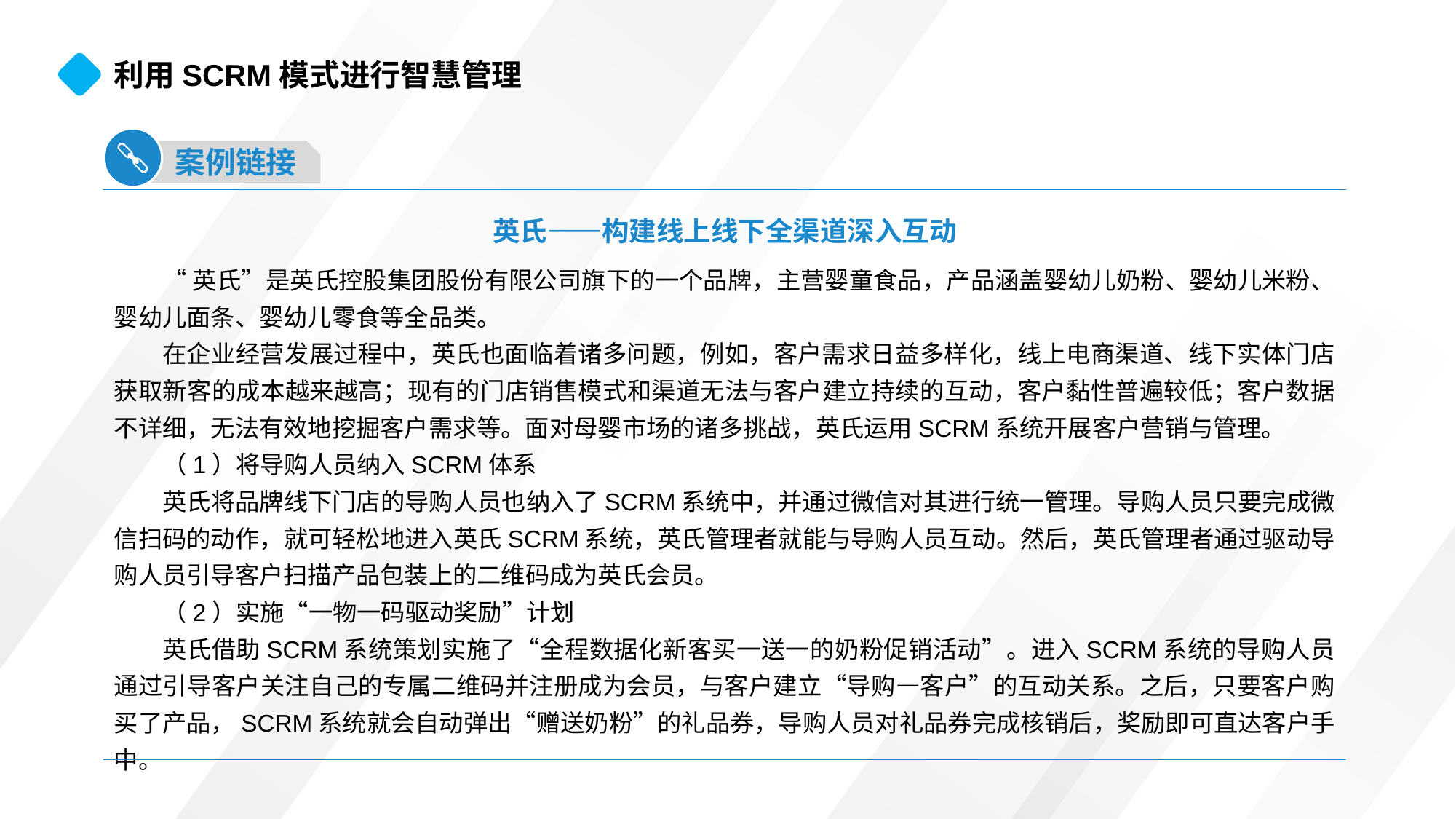

利用SCRM模式进行智慧管理

案例链接

英氏——构建线上线下全渠道深入互动
“英氏”是英氏控股集团股份有限公司旗下的一个品牌，主营婴童食品，产品涵盖婴幼儿奶粉、婴幼儿米粉、婴幼儿面条、婴幼儿零食等全品类。
在企业经营发展过程中，英氏也面临着诸多问题，例如，客户需求日益多样化，线上电商渠道、线下实体门店获取新客的成本越来越高；现有的门店销售模式和渠道无法与客户建立持续的互动，客户黏性普遍较低；客户数据不详细，无法有效地挖掘客户需求等。面对母婴市场的诸多挑战，英氏运用SCRM系统开展客户营销与管理。
（1）将导购人员纳入SCRM体系
英氏将品牌线下门店的导购人员也纳入了SCRM系统中，并通过微信对其进行统一管理。导购人员只要完成微信扫码的动作，就可轻松地进入英氏SCRM系统，英氏管理者就能与导购人员互动。然后，英氏管理者通过驱动导购人员引导客户扫描产品包装上的二维码成为英氏会员。
（2）实施“一物一码驱动奖励”计划
英氏借助SCRM系统策划实施了“全程数据化新客买一送一的奶粉促销活动”。进入SCRM系统的导购人员通过引导客户关注自己的专属二维码并注册成为会员，与客户建立“导购—客户”的互动关系。之后，只要客户购买了产品，SCRM系统就会自动弹出“赠送奶粉”的礼品券，导购人员对礼品券完成核销后，奖励即可直达客户手中。